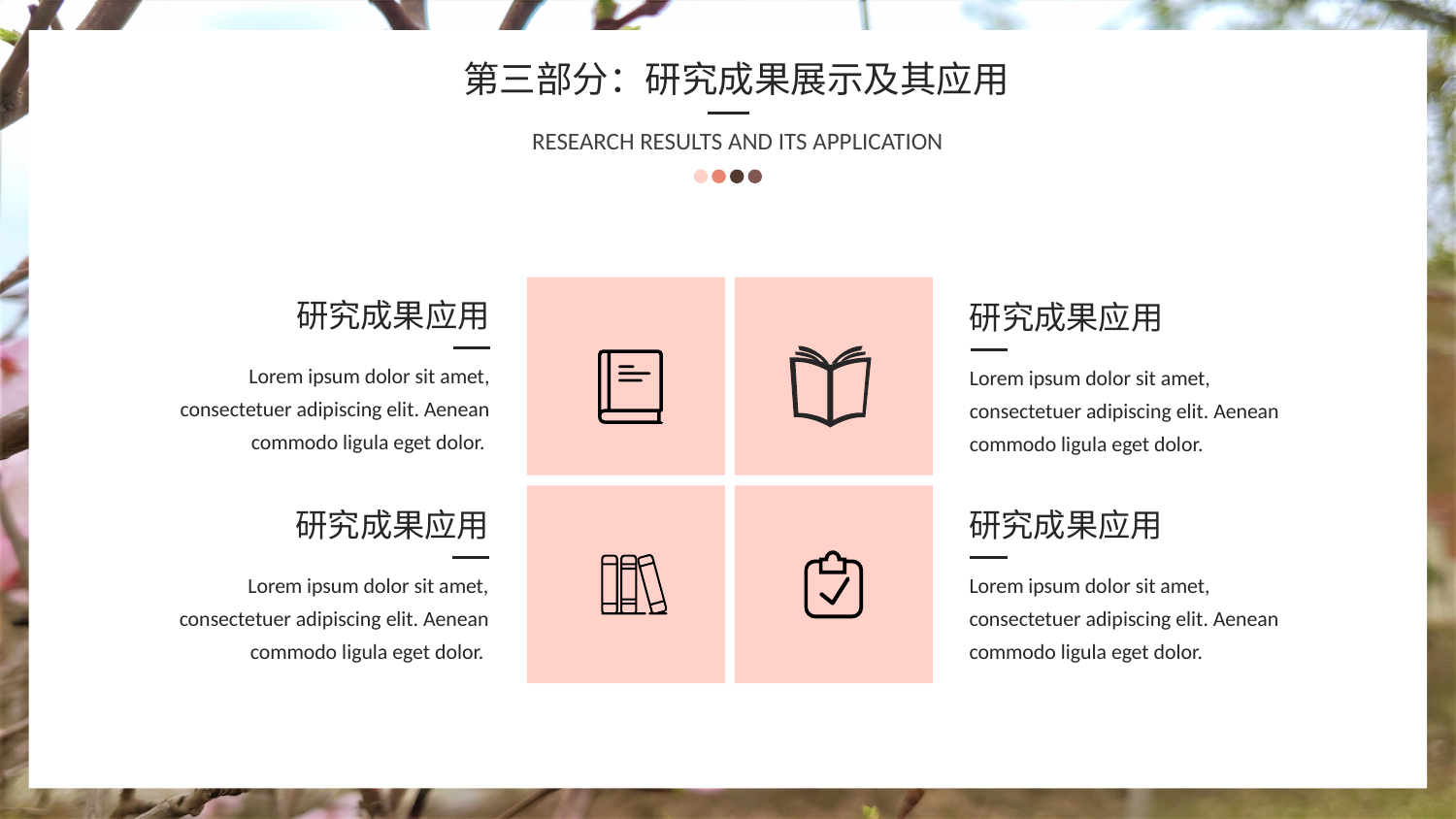

第三部分：研究成果展示及其应用
RESEARCH RESULTS AND ITS APPLICATION

研究成果应用
研究成果应用

Lorem ipsum dolor sit amet, consectetuer adipiscing elit. Aenean commodo ligula eget dolor.

Lorem ipsum dolor sit amet, consectetuer adipiscing elit. Aenean commodo ligula eget dolor.

研究成果应用
研究成果应用

Lorem ipsum dolor sit amet, consectetuer adipiscing elit. Aenean commodo ligula eget dolor.
Lorem ipsum dolor sit amet, consectetuer adipiscing elit. Aenean commodo ligula eget dolor.